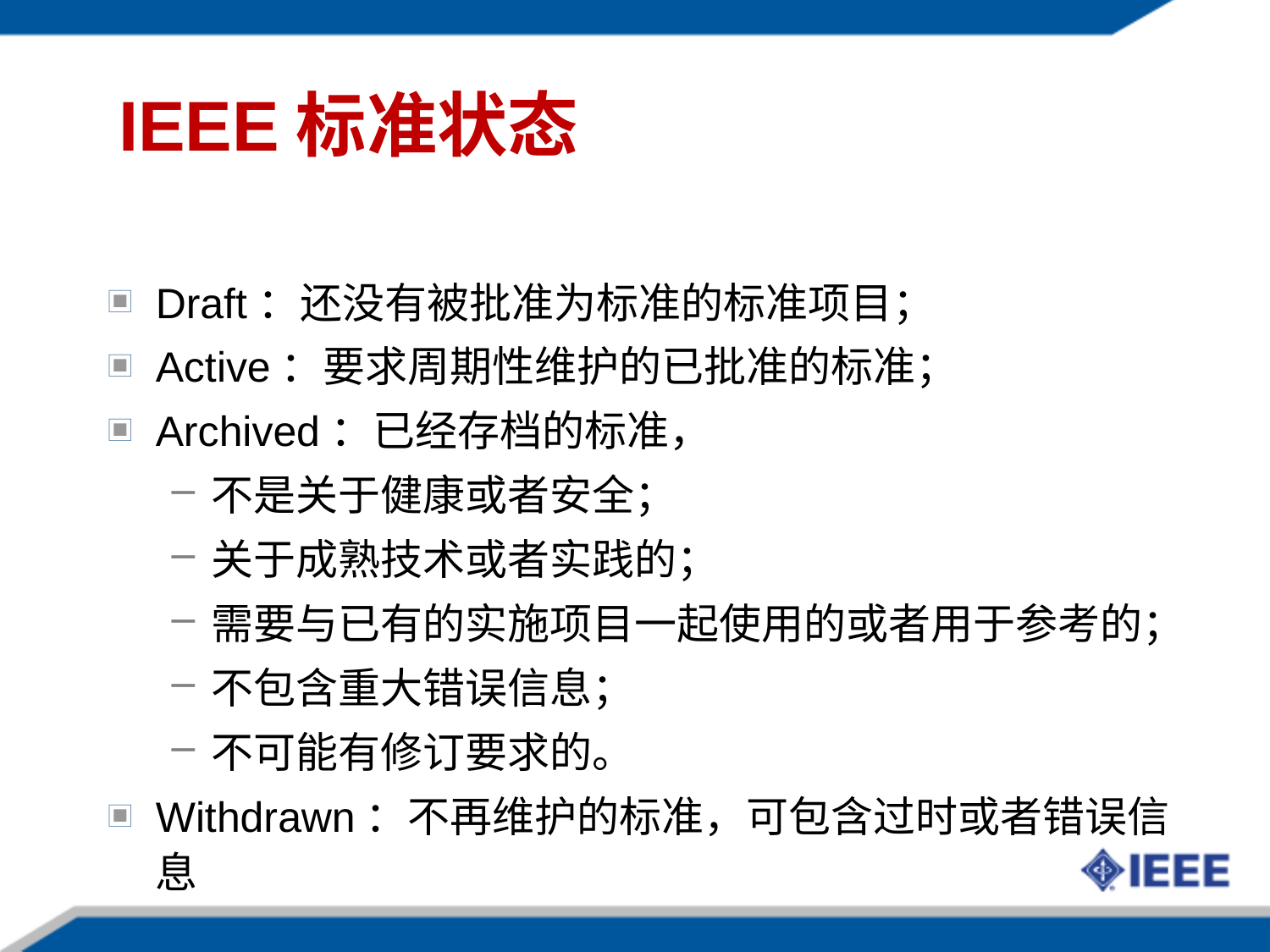

# IEEE标准状态
Draft：还没有被批准为标准的标准项目；
Active：要求周期性维护的已批准的标准；
Archived：已经存档的标准，
不是关于健康或者安全；
关于成熟技术或者实践的；
需要与已有的实施项目一起使用的或者用于参考的；
不包含重大错误信息；
不可能有修订要求的。
Withdrawn：不再维护的标准，可包含过时或者错误信息